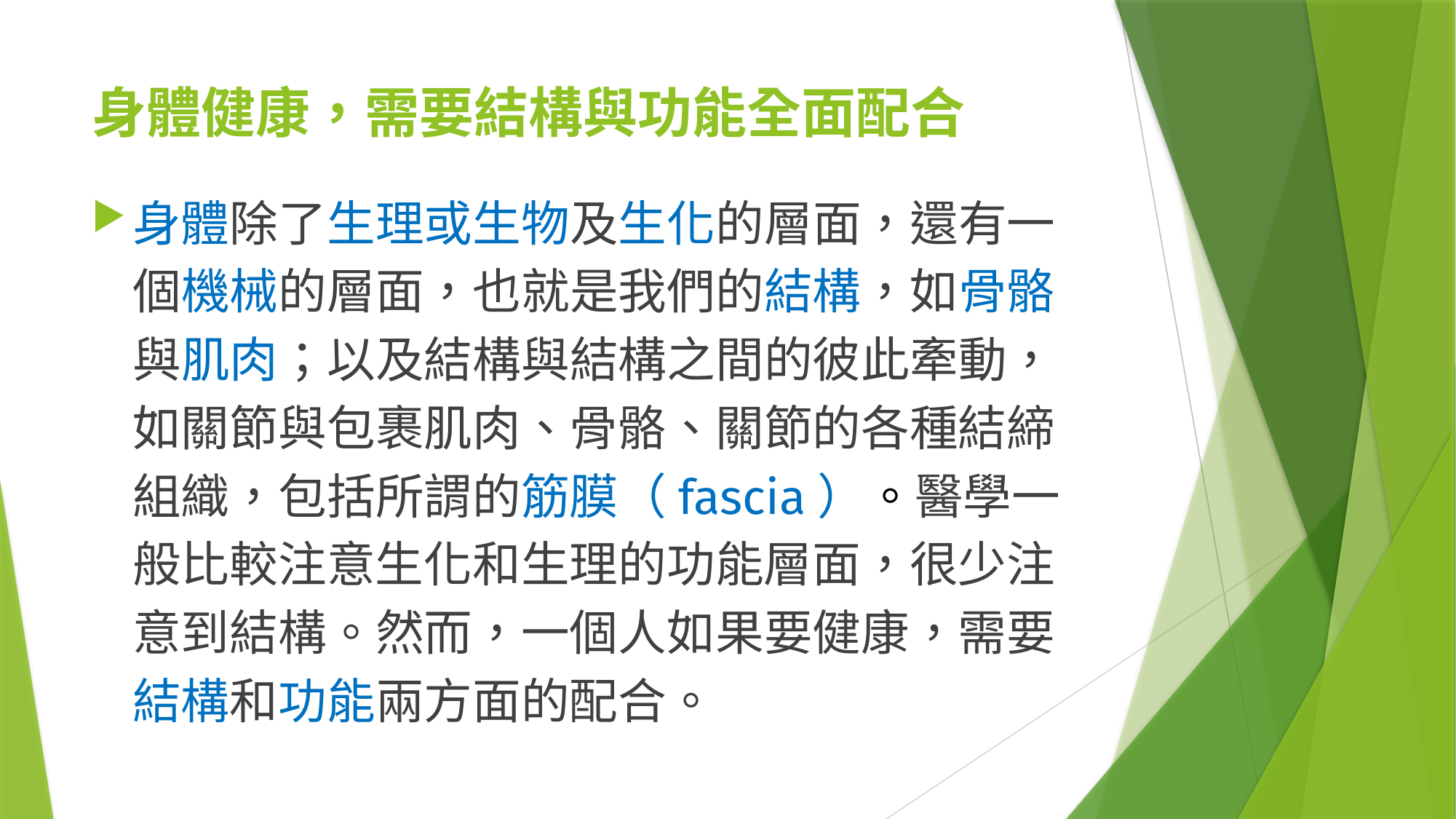

# 身體健康，需要結構與功能全面配合
身體除了生理或生物及生化的層面，還有一個機械的層面，也就是我們的結構，如骨骼與肌肉；以及結構與結構之間的彼此牽動，如關節與包裹肌肉、骨骼、關節的各種結締組織，包括所謂的筋膜（fascia）。醫學一般比較注意生化和生理的功能層面，很少注意到結構。然而，一個人如果要健康，需要結構和功能兩方面的配合。